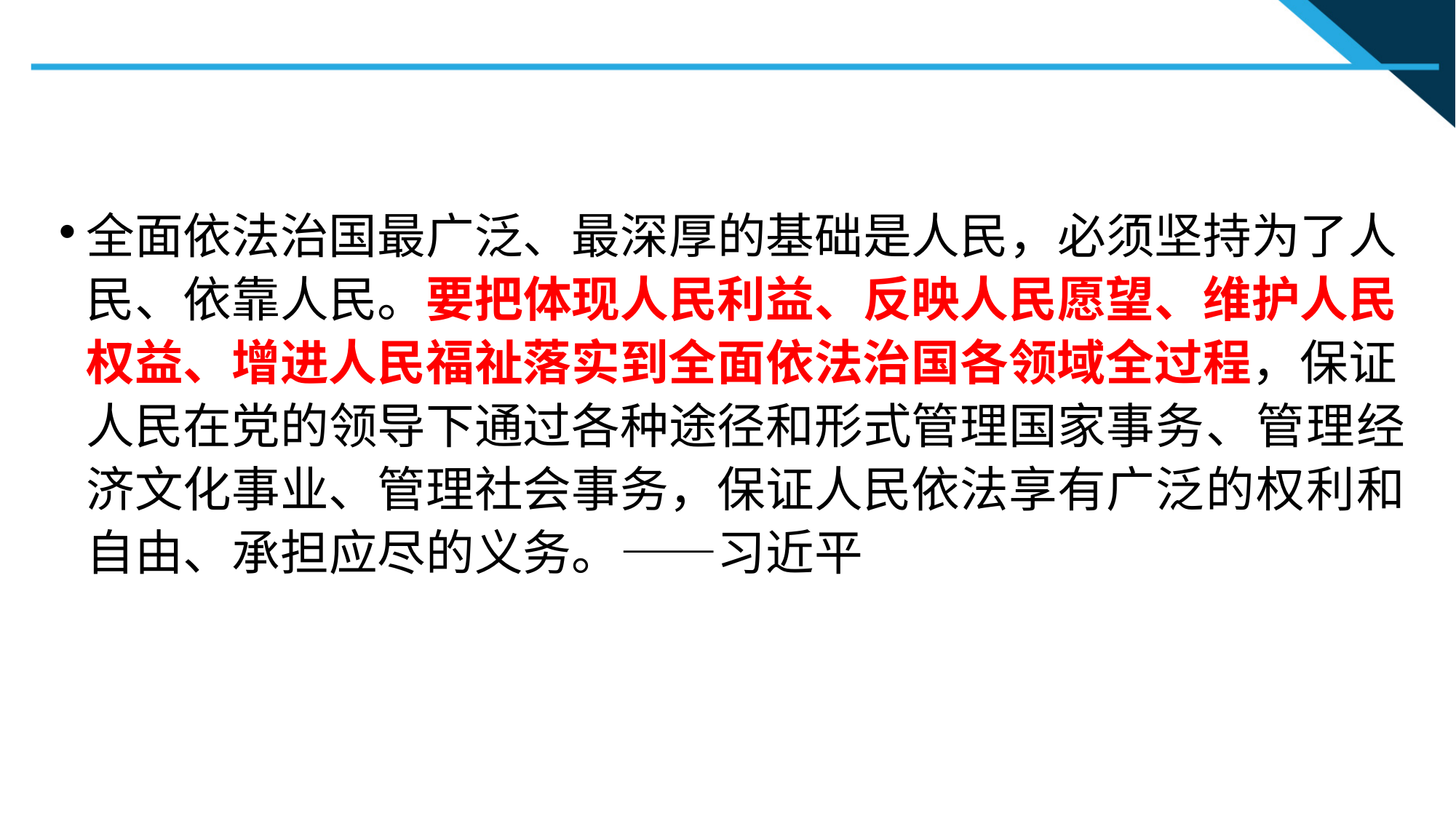

全面依法治国最广泛、最深厚的基础是人民，必须坚持为了人民、依靠人民。要把体现人民利益、反映人民愿望、维护人民权益、增进人民福祉落实到全面依法治国各领域全过程，保证人民在党的领导下通过各种途径和形式管理国家事务、管理经济文化事业、管理社会事务，保证人民依法享有广泛的权利和自由、承担应尽的义务。——习近平